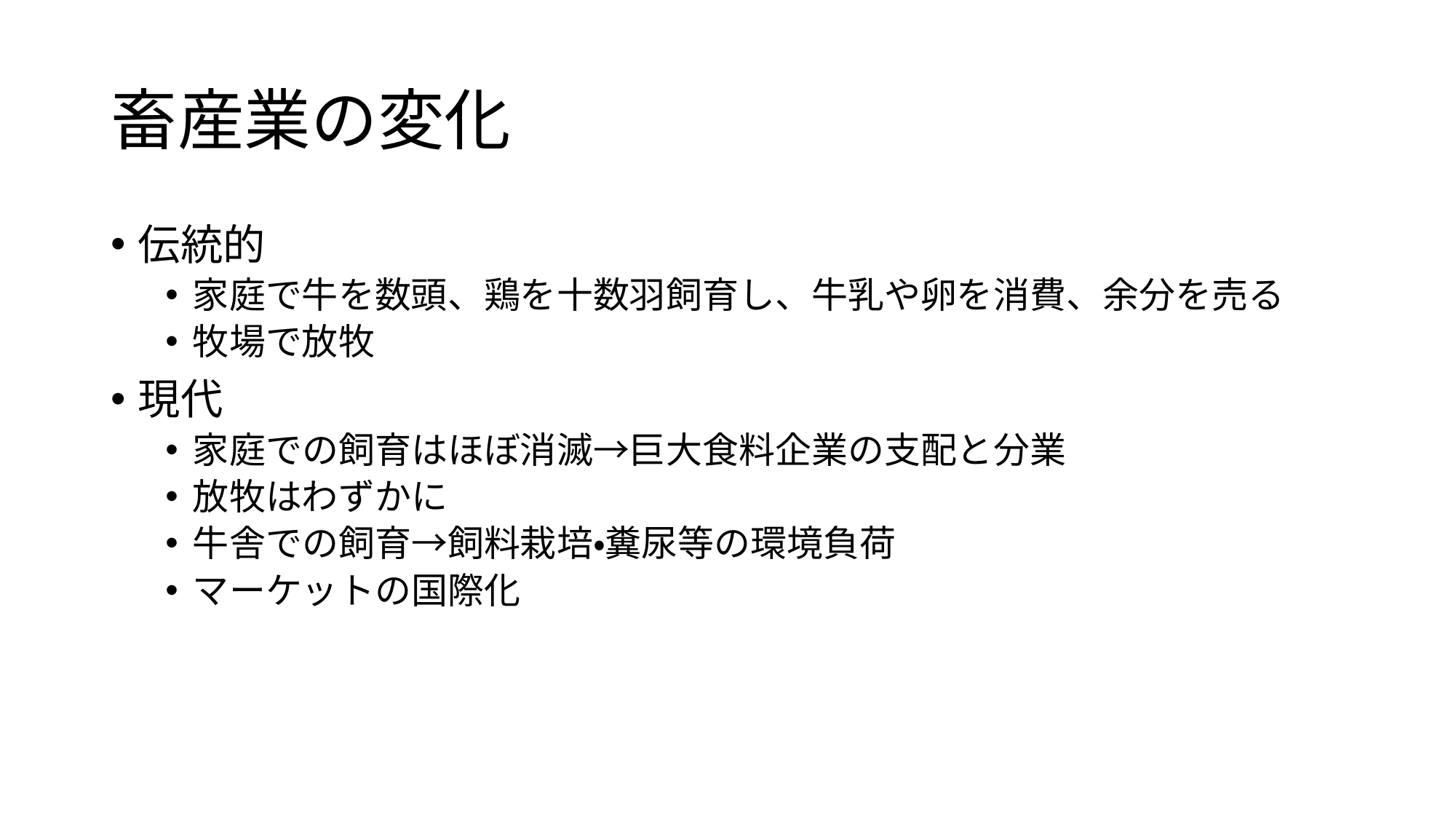

# 畜産業の変化
伝統的
家庭で牛を数頭、鶏を十数羽飼育し、牛乳や卵を消費、余分を売る
牧場で放牧
現代
家庭での飼育はほぼ消滅→巨大食料企業の支配と分業
放牧はわずかに
牛舎での飼育→飼料栽培・糞尿等の環境負荷
マーケットの国際化